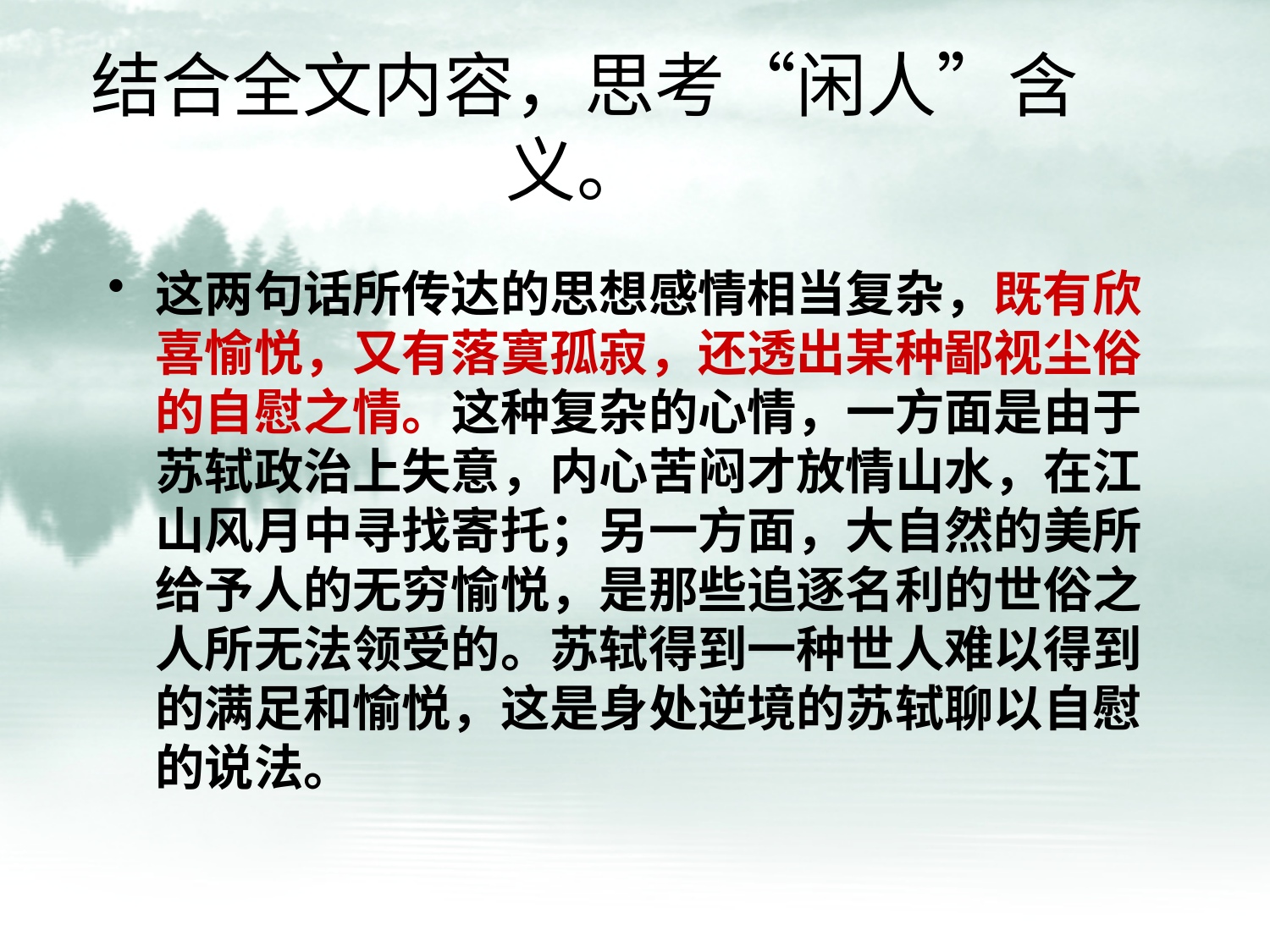

# 结合全文内容，思考“闲人”含义。
这两句话所传达的思想感情相当复杂，既有欣喜愉悦，又有落寞孤寂，还透出某种鄙视尘俗的自慰之情。这种复杂的心情，一方面是由于苏轼政治上失意，内心苦闷才放情山水，在江山风月中寻找寄托；另一方面，大自然的美所给予人的无穷愉悦，是那些追逐名利的世俗之人所无法领受的。苏轼得到一种世人难以得到的满足和愉悦，这是身处逆境的苏轼聊以自慰的说法。